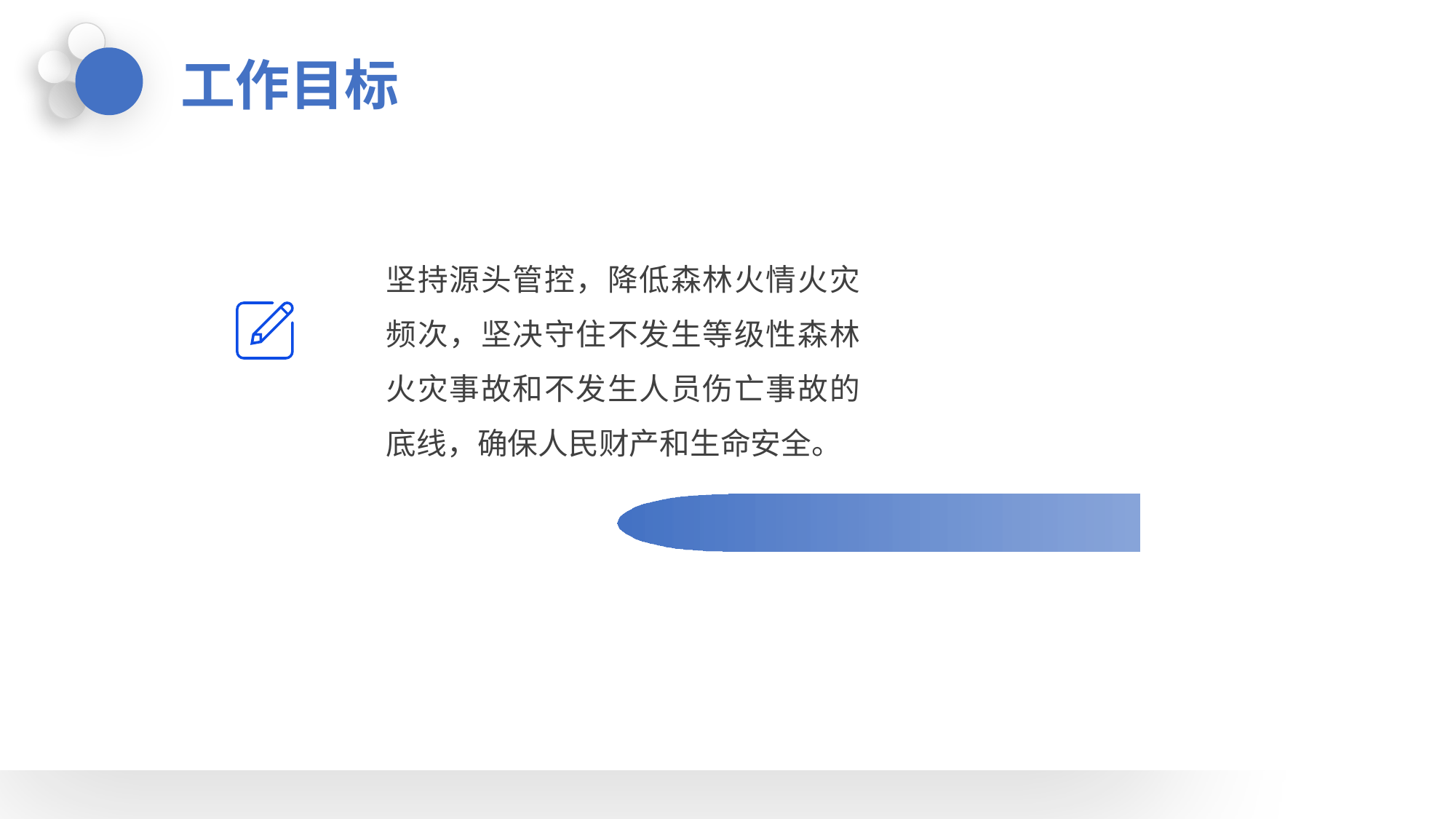

工作目标

坚持源头管控，降低森林火情火灾频次，坚决守住不发生等级性森林火灾事故和不发生人员伤亡事故的底线，确保人民财产和生命安全。